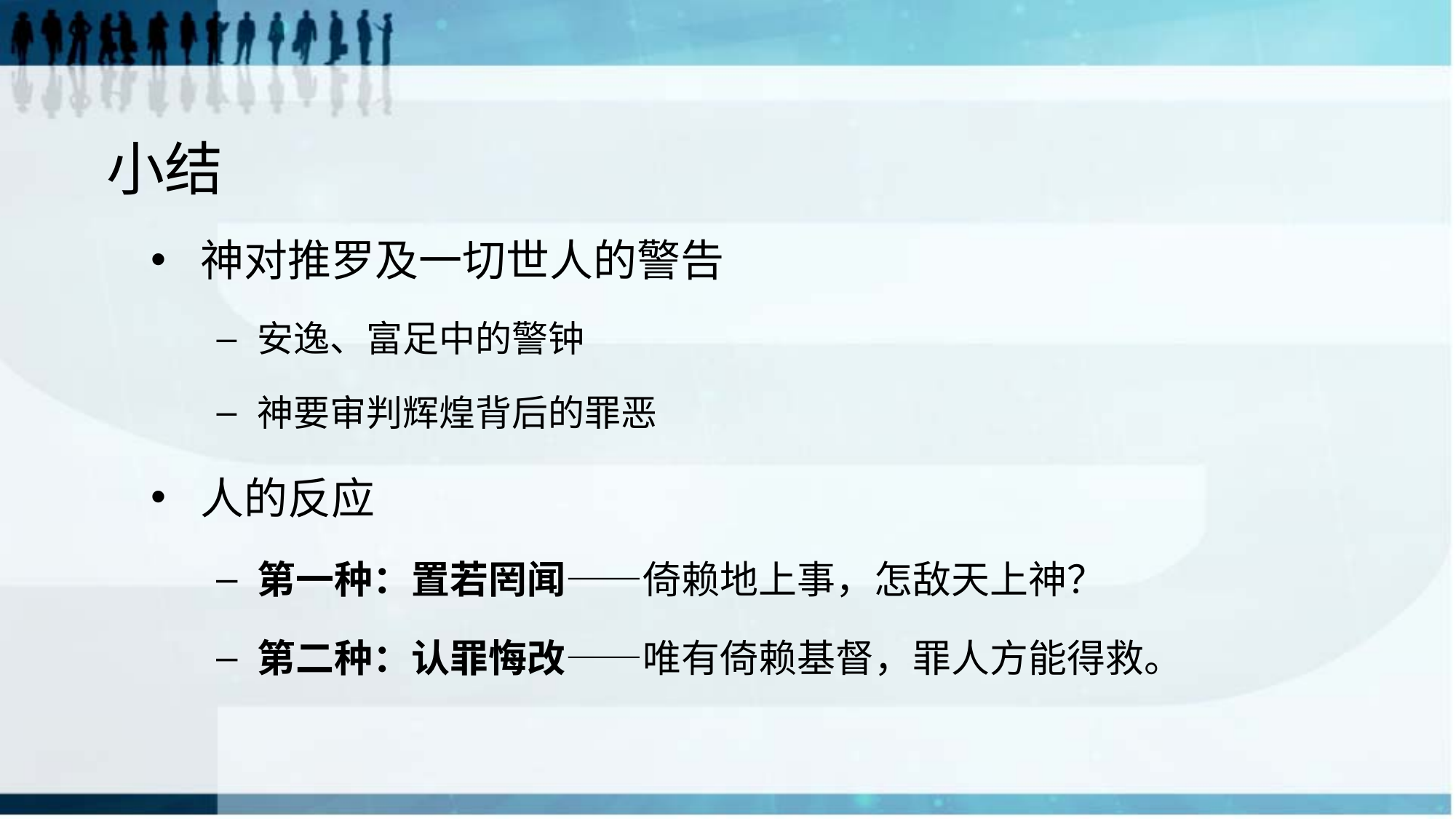

小结
神对推罗及一切世人的警告
安逸、富足中的警钟
神要审判辉煌背后的罪恶
人的反应
第一种：置若罔闻——倚赖地上事，怎敌天上神？
第二种：认罪悔改——唯有倚赖基督，罪人方能得救。